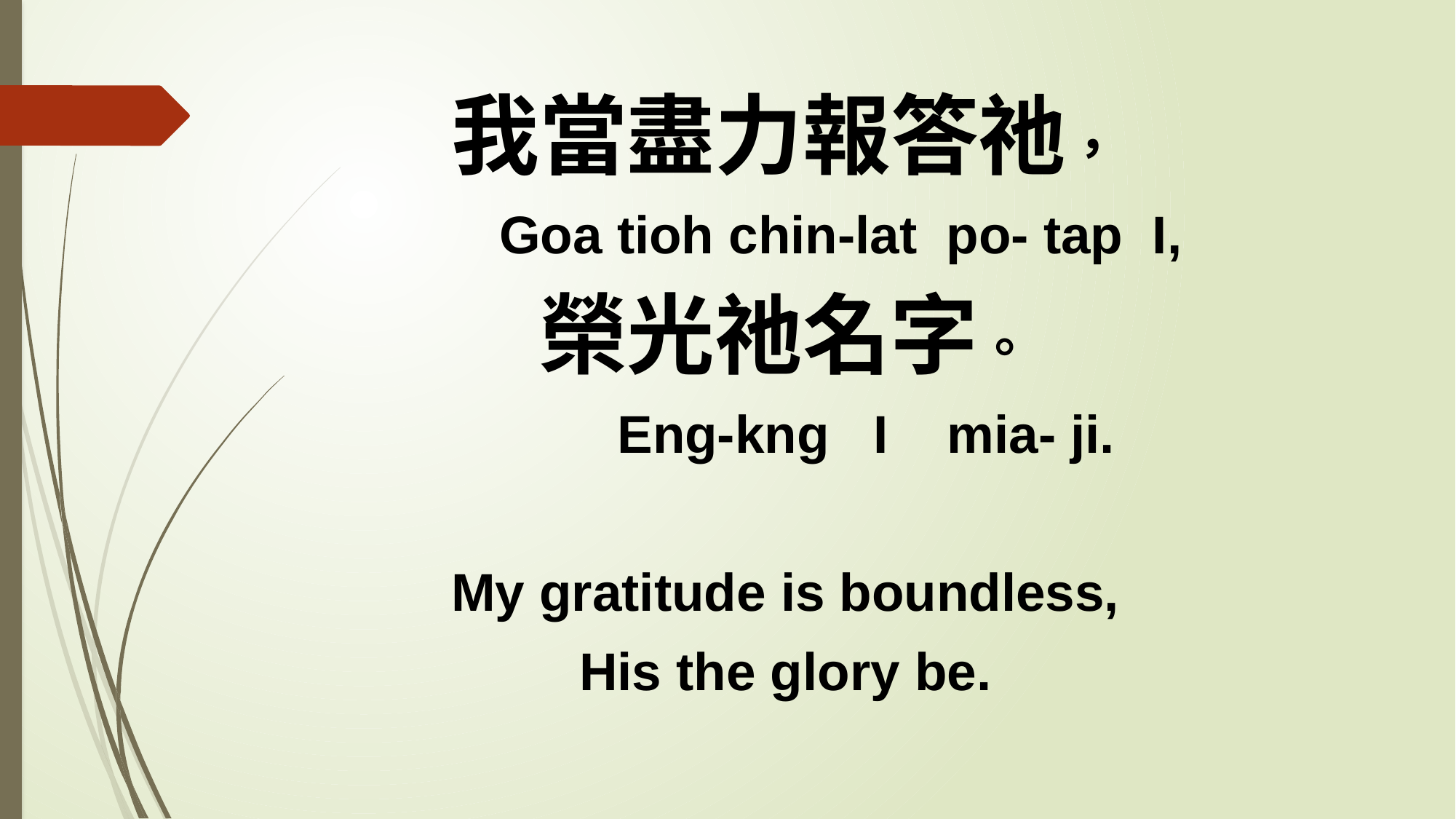

我當盡力報答祂，
                  Goa tioh chin-lat  po- tap  I,
榮光祂名字。
                          Eng-kng   I    mia- ji.

My gratitude is boundless,
His the glory be.